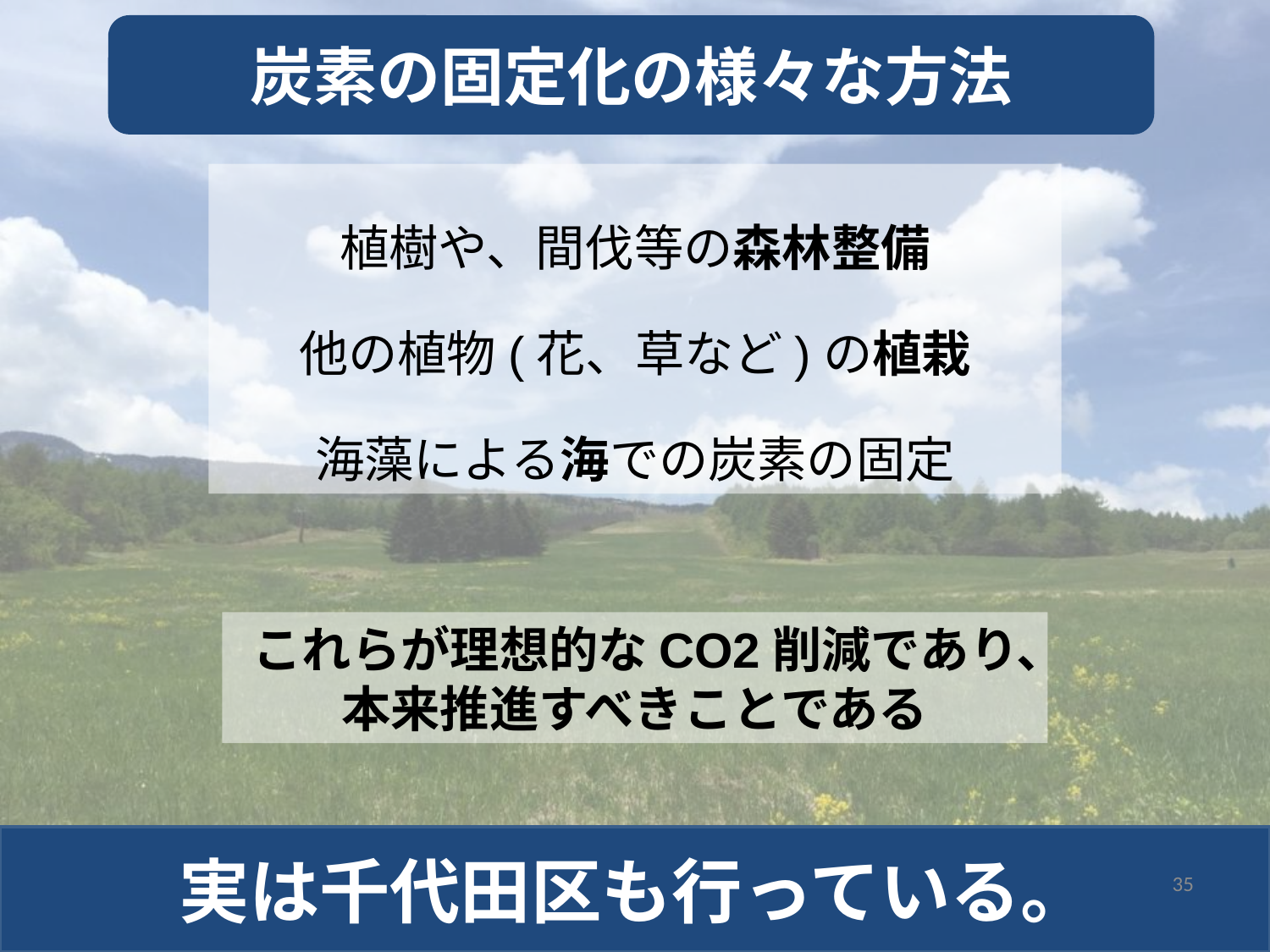

炭素の固定化の様々な方法
植樹や、間伐等の森林整備
他の植物(花、草など)の植栽
海藻による海での炭素の固定
これらが理想的なCO2削減であり、
本来推進すべきことである
実は千代田区も行っている。
35